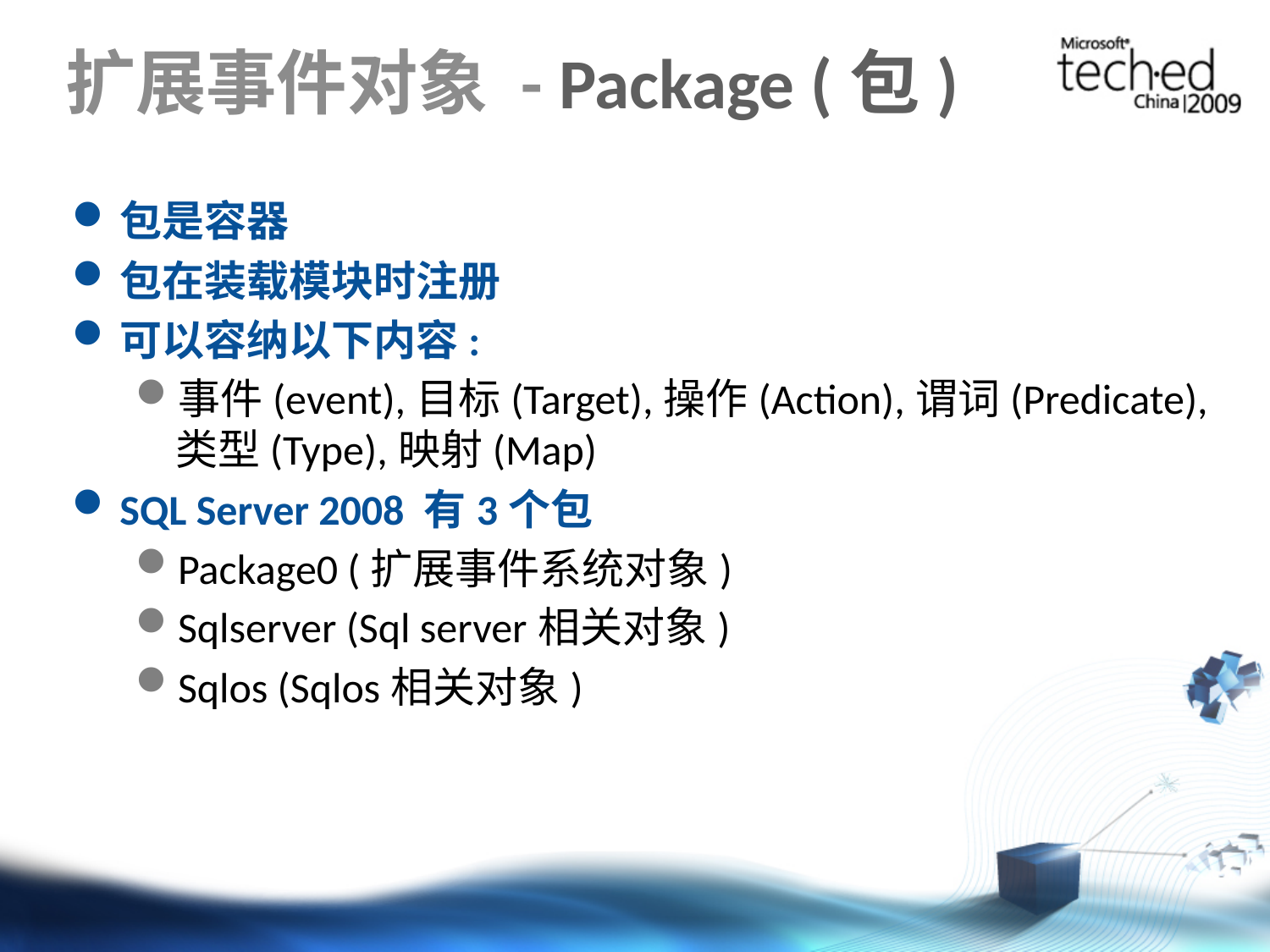

# 扩展事件对象 - Package (包)
包是容器
包在装载模块时注册
可以容纳以下内容:
事件(event),目标(Target),操作(Action),谓词(Predicate),类型(Type),映射(Map)
SQL Server 2008 有3个包
Package0 (扩展事件系统对象)
Sqlserver (Sql server相关对象)
Sqlos (Sqlos相关对象)